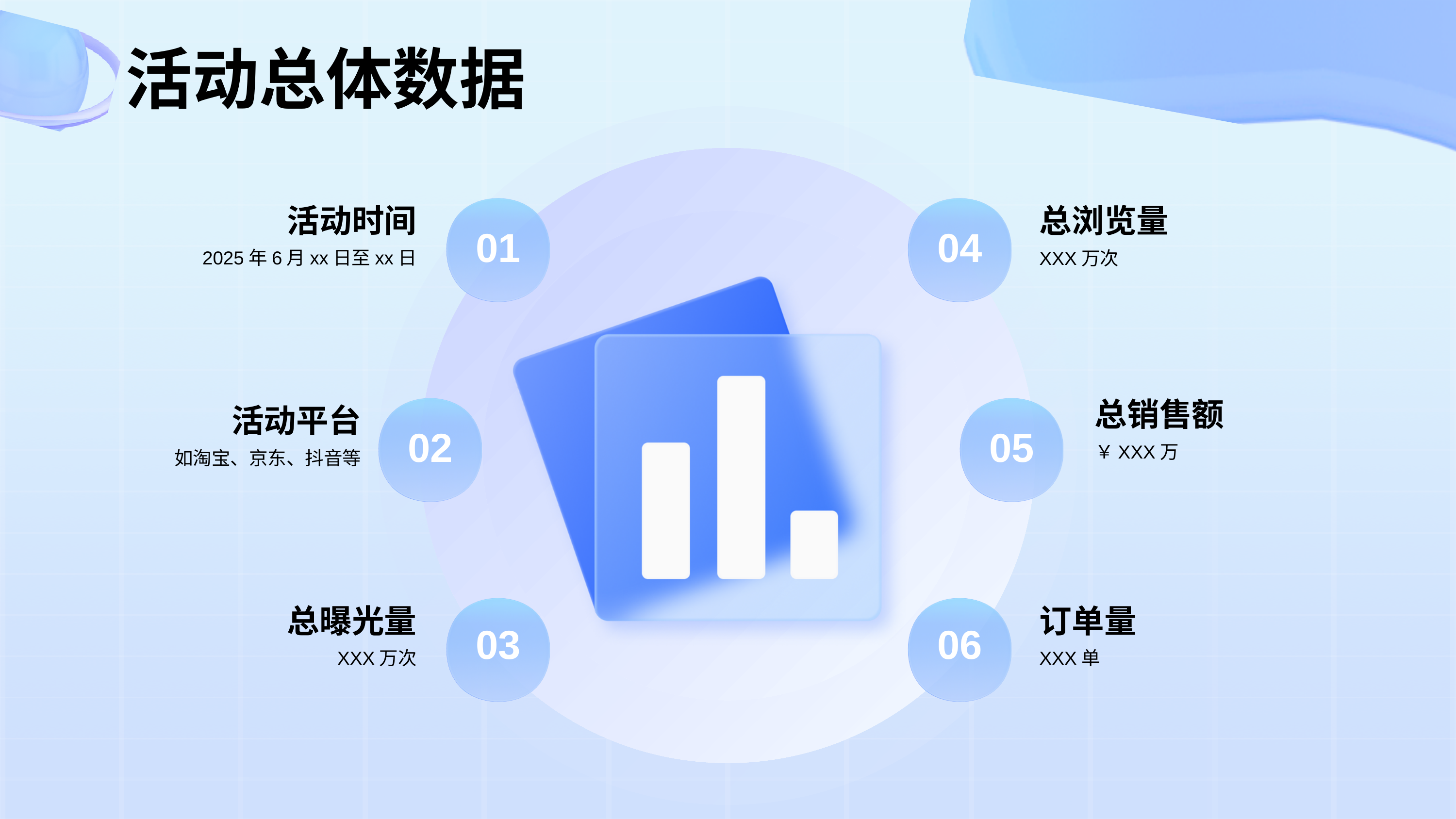

活动总体数据

活动时间
总浏览量

01
04
2025年6月xx日至xx日
XXX万次

总销售额
活动平台

02
05
￥XXX万
如淘宝、京东、抖音等
总曝光量
订单量

03
06
XXX万次
XXX单